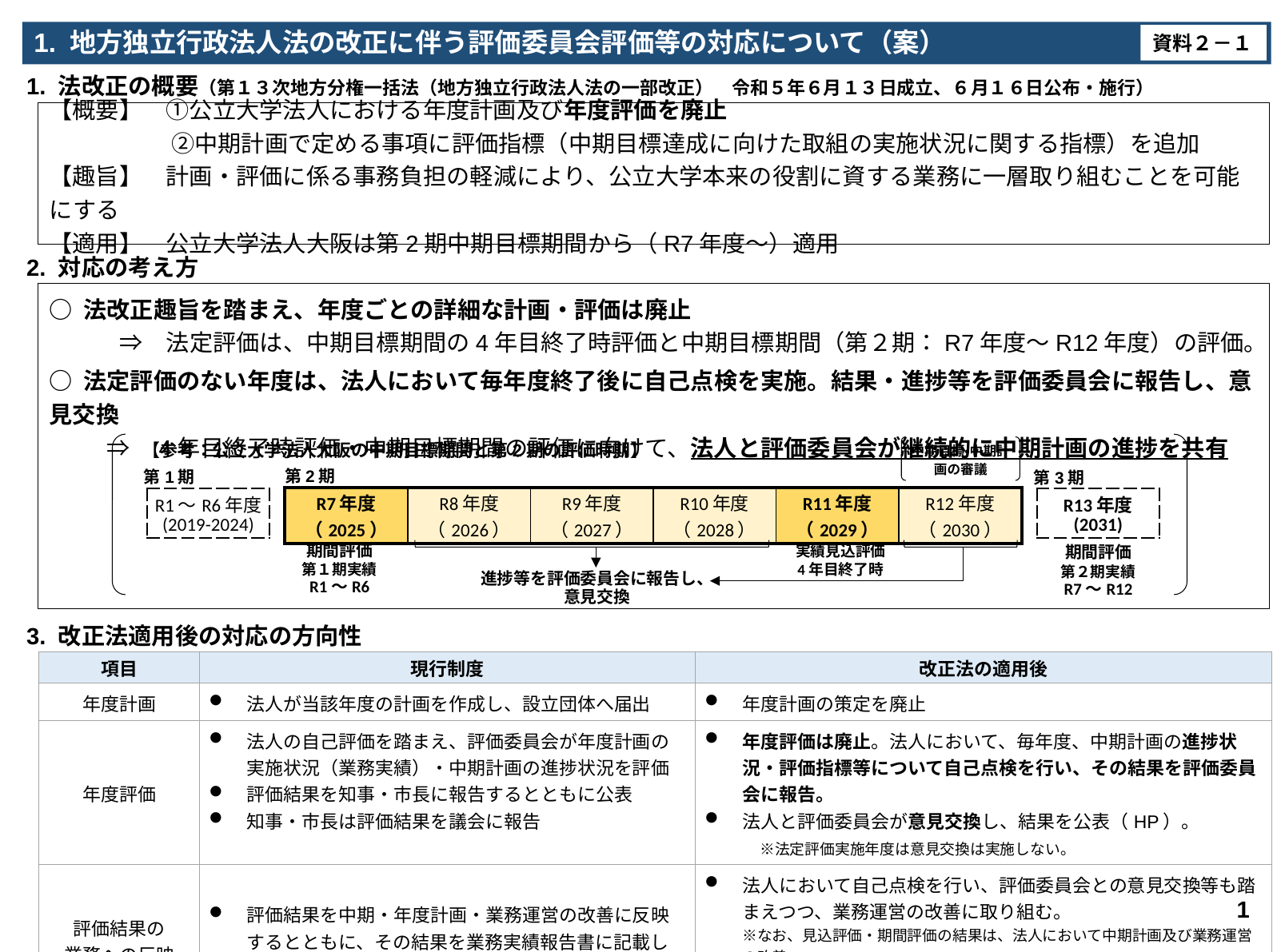

1. 地方独立行政法人法の改正に伴う評価委員会評価等の対応について（案）
資料２－１
1. 法改正の概要（第１３次地方分権一括法（地方独立行政法人法の一部改正）　令和５年６月１３日成立、６月１６日公布・施行）
【概要】　①公立大学法人における年度計画及び年度評価を廃止
　　　　　 ②中期計画で定める事項に評価指標（中期目標達成に向けた取組の実施状況に関する指標）を追加
【趣旨】　計画・評価に係る事務負担の軽減により、公立大学本来の役割に資する業務に一層取り組むことを可能にする
【適用】　公立大学法人大阪は第2期中期目標期間から（R7年度～）適用
2. 対応の考え方
○ 法改正趣旨を踏まえ、年度ごとの詳細な計画・評価は廃止
　　　⇒　法定評価は、中期目標期間の4年目終了時評価と中期目標期間（第２期：R7年度～R12年度）の評価。

○ 法定評価のない年度は、法人において毎年度終了後に自己点検を実施。結果・進捗等を評価委員会に報告し、意見交換
　　  ⇒　4年目終了時評価・中期目標期間の評価に向けて、法人と評価委員会が継続的に中期計画の進捗を共有

中期目標・中期計画の審議
【参考：公立大学法人大阪の中期目標期間と第2期の評価時期】
第1期
第2期
第3期

| R7年度 （2025） | R8年度 （2026） | R9年度 （2027） | R10年度 （2028） | R11年度 （2029） | R12年度 （2030） |
| --- | --- | --- | --- | --- | --- |
| R1～R6年度 (2019-2024) |
| --- |
| R13年度 (2031) |
| --- |
実績見込評価
4年目終了時
期間評価
第１期実績
R1～R6
期間評価
第２期実績
R7～R12
進捗等を評価委員会に報告し、
意見交換
3. 改正法適用後の対応の方向性
| 項目 | 現行制度 | 改正法の適用後 |
| --- | --- | --- |
| 年度計画 | 法人が当該年度の計画を作成し、設立団体へ届出 | 年度計画の策定を廃止 |
| 年度評価 | 法人の自己評価を踏まえ、評価委員会が年度計画の 実施状況（業務実績）・中期計画の進捗状況を評価 評価結果を知事・市長に報告するとともに公表 知事・市長は評価結果を議会に報告 | 年度評価は廃止。法人において、毎年度、中期計画の進捗状況・評価指標等について自己点検を行い、その結果を評価委員会に報告。 法人と評価委員会が意見交換し、結果を公表（HP）。 　　　※法定評価実施年度は意見交換は実施しない。 |
| 評価結果の 業務への反映 | 評価結果を中期・年度計画・業務運営の改善に反映するとともに、その結果を業務実績報告書に記載し報告・公表 | 法人において自己点検を行い、評価委員会との意見交換等も踏まえつつ、業務運営の改善に取り組む。 ※なお、見込評価・期間評価の結果は、法人において中期計画及び業務運営の改善 に適切に反映し、当該評価の結果の反映状況を公表 (法第78条の2の第7項) |
1